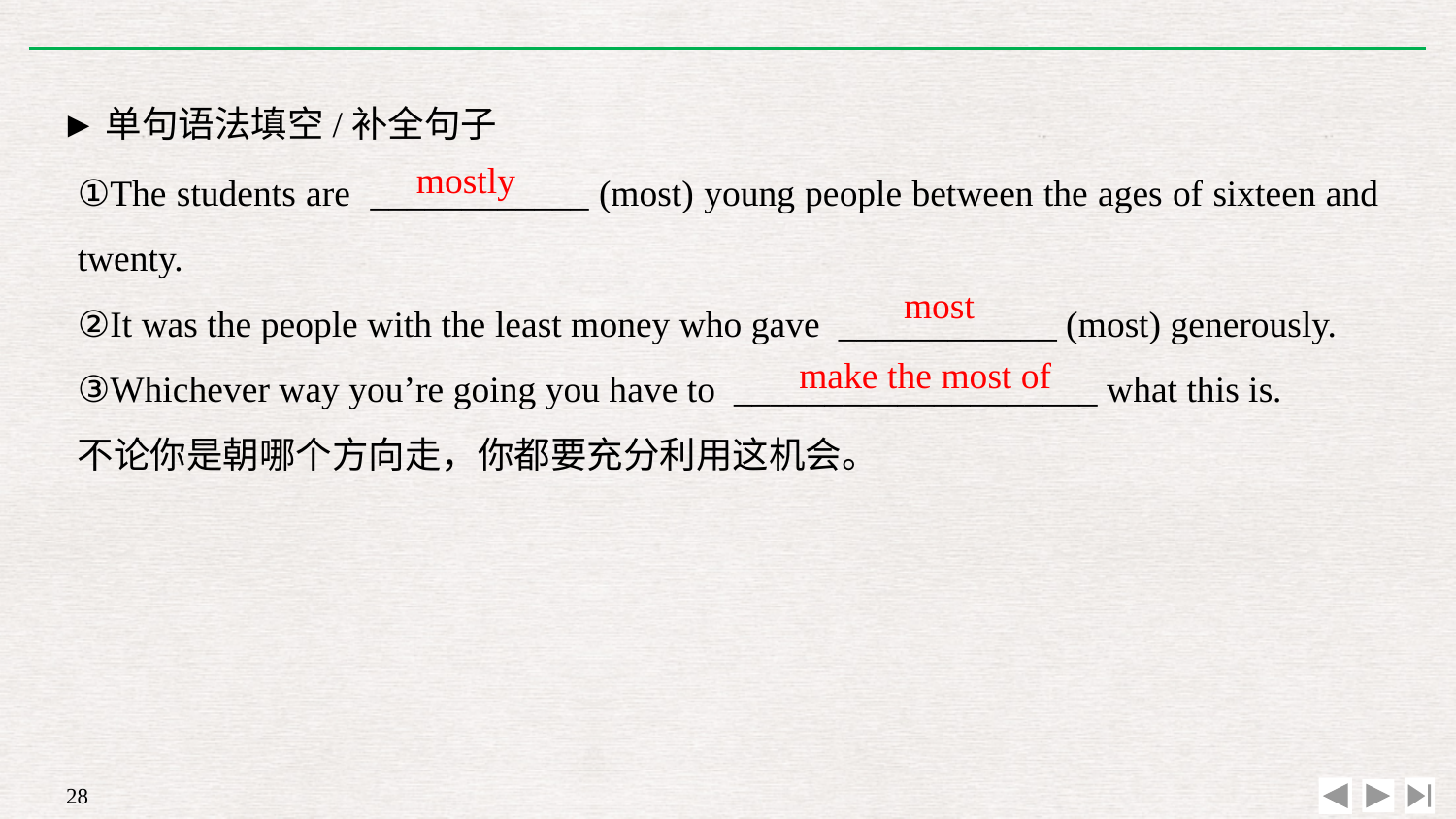

►单句语法填空/补全句子
①The students are  ____________ (most) young people between the ages of sixteen and twenty.
②It was the people with the least money who gave  ____________ (most) generously.
③Whichever way you’re going you have to  ____________________ what this is.
不论你是朝哪个方向走，你都要充分利用这机会。
mostly
most
make the most of